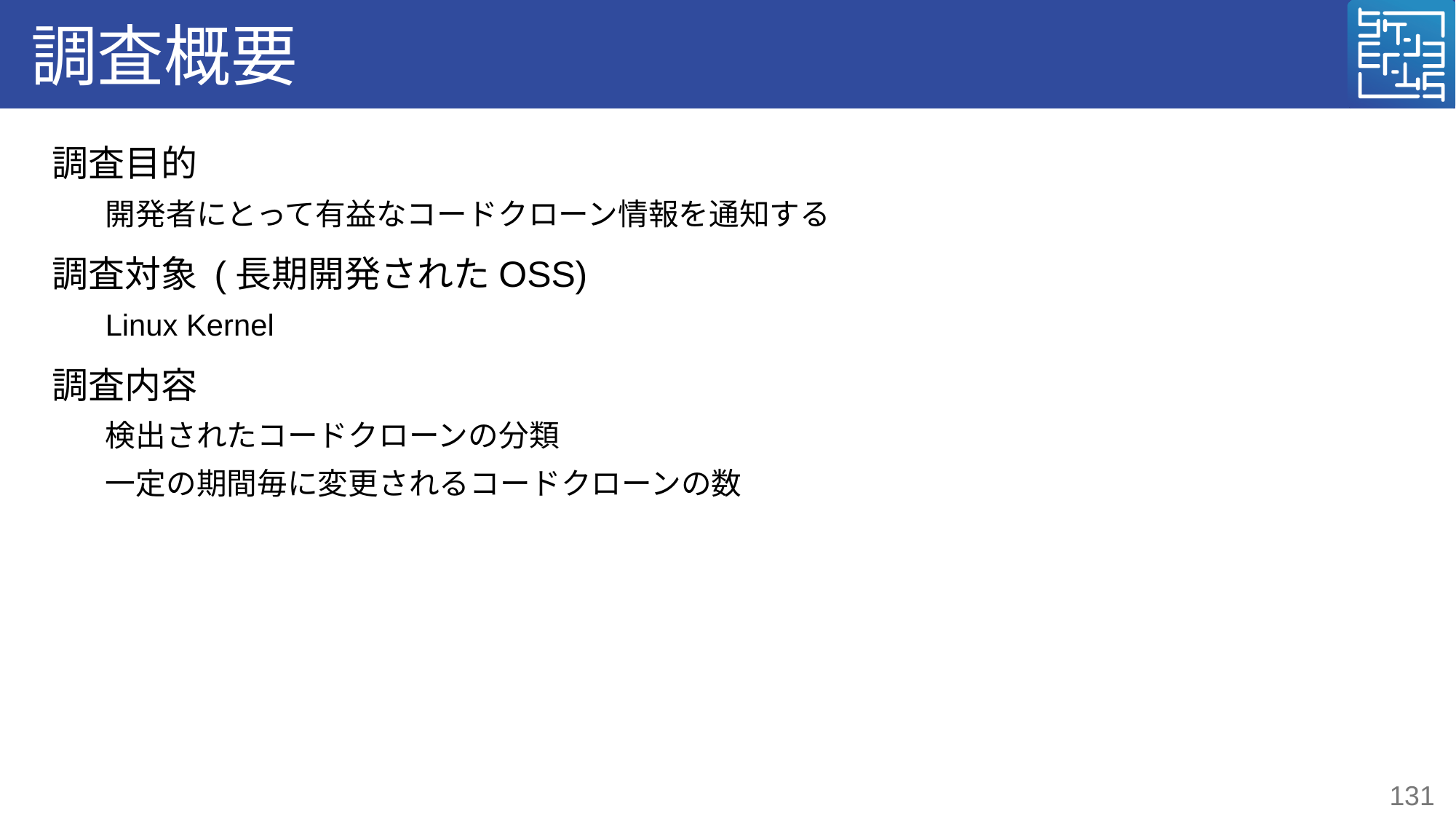

# 調査概要
調査目的
開発者にとって有益なコードクローン情報を通知する
調査対象 (長期開発されたOSS)
Linux Kernel
調査内容
検出されたコードクローンの分類
一定の期間毎に変更されるコードクローンの数
131